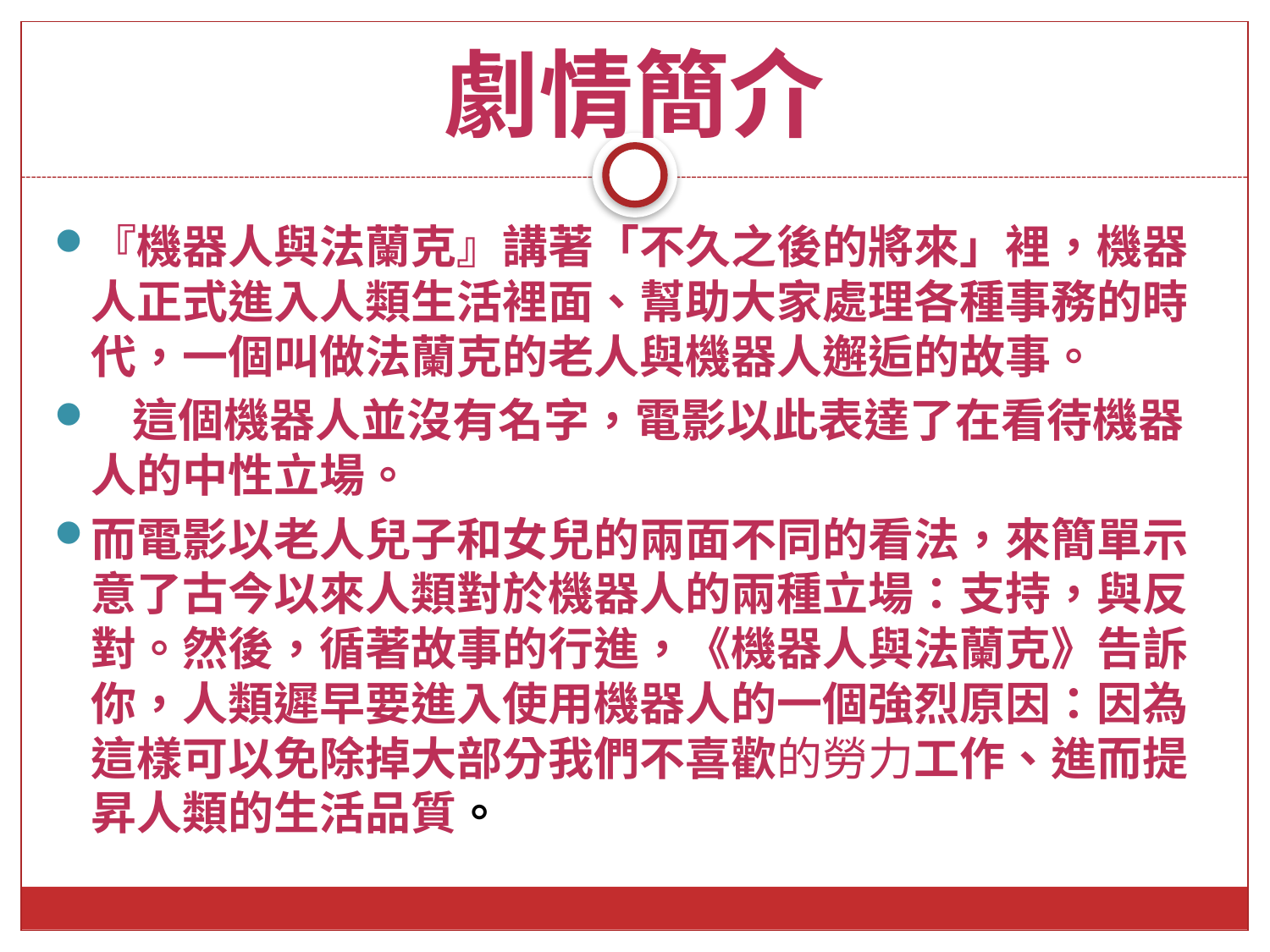

# 劇情簡介
『機器人與法蘭克』講著「不久之後的將來」裡，機器人正式進入人類生活裡面、幫助大家處理各種事務的時代，一個叫做法蘭克的老人與機器人邂逅的故事。
   這個機器人並沒有名字，電影以此表達了在看待機器人的中性立場。
而電影以老人兒子和女兒的兩面不同的看法，來簡單示意了古今以來人類對於機器人的兩種立場：支持，與反對。然後，循著故事的行進，《機器人與法蘭克》告訴你，人類遲早要進入使用機器人的一個強烈原因：因為這樣可以免除掉大部分我們不喜歡的勞力工作、進而提昇人類的生活品質。